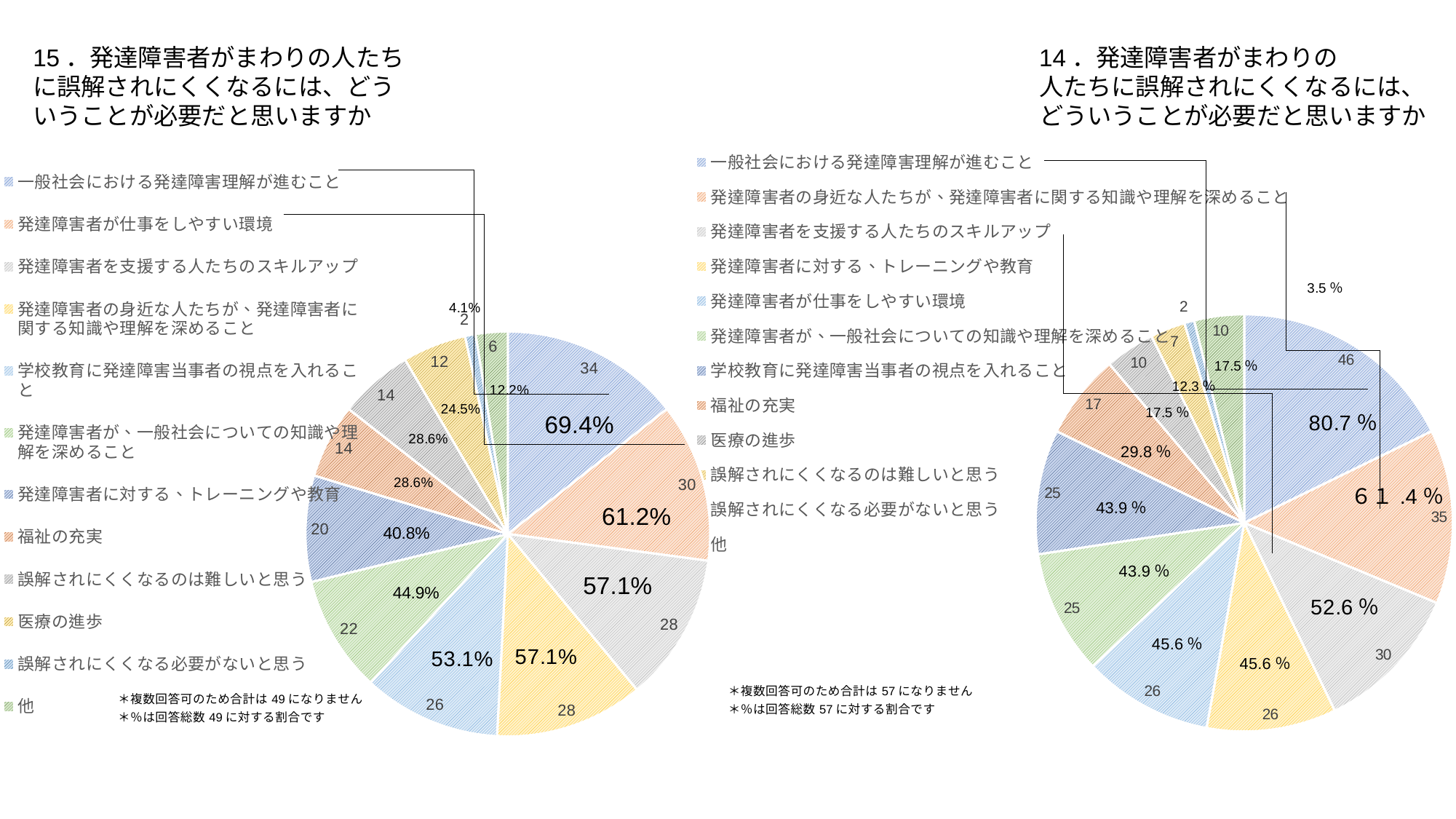

15．発達障害者がまわりの人たち
に誤解されにくくなるには、どう
いうことが必要だと思いますか
14．発達障害者がまわりの
人たちに誤解されにくくなるには、
どういうことが必要だと思いますか

### Chart

| Category |  |
|---|---|
| 一般社会における発達障害理解が進むこと | 34.0 |
| 発達障害者が仕事をしやすい環境 | 30.0 |
| 発達障害者を支援する人たちのスキルアップ | 28.0 |
| 発達障害者の身近な人たちが、発達障害者に関する知識や理解を深めること | 28.0 |
| 学校教育に発達障害当事者の視点を入れること | 26.0 |
| 発達障害者が、一般社会についての知識や理解を深めること | 22.0 |
| 発達障害者に対する、トレーニングや教育 | 20.0 |
| 福祉の充実 | 14.0 |
| 誤解されにくくなるのは難しいと思う | 14.0 |
| 医療の進歩 | 12.0 |
| 誤解されにくくなる必要がないと思う | 2.0 |
| 他 | 6.0 |

### Chart

| Category |  |
|---|---|
| 一般社会における発達障害理解が進むこと | 46.0 |
| 発達障害者の身近な人たちが、発達障害者に関する知識や理解を深めること | 35.0 |
| 発達障害者を支援する人たちのスキルアップ | 30.0 |
| 発達障害者に対する、トレーニングや教育 | 26.0 |
| 発達障害者が仕事をしやすい環境 | 26.0 |
| 発達障害者が、一般社会についての知識や理解を深めること | 25.0 |
| 学校教育に発達障害当事者の視点を入れること | 25.0 |
| 福祉の充実 | 17.0 |
| 医療の進歩 | 10.0 |
| 誤解されにくくなるのは難しいと思う | 7.0 |
| 誤解されにくくなる必要がないと思う | 2.0 |
| 他 | 10.0 |